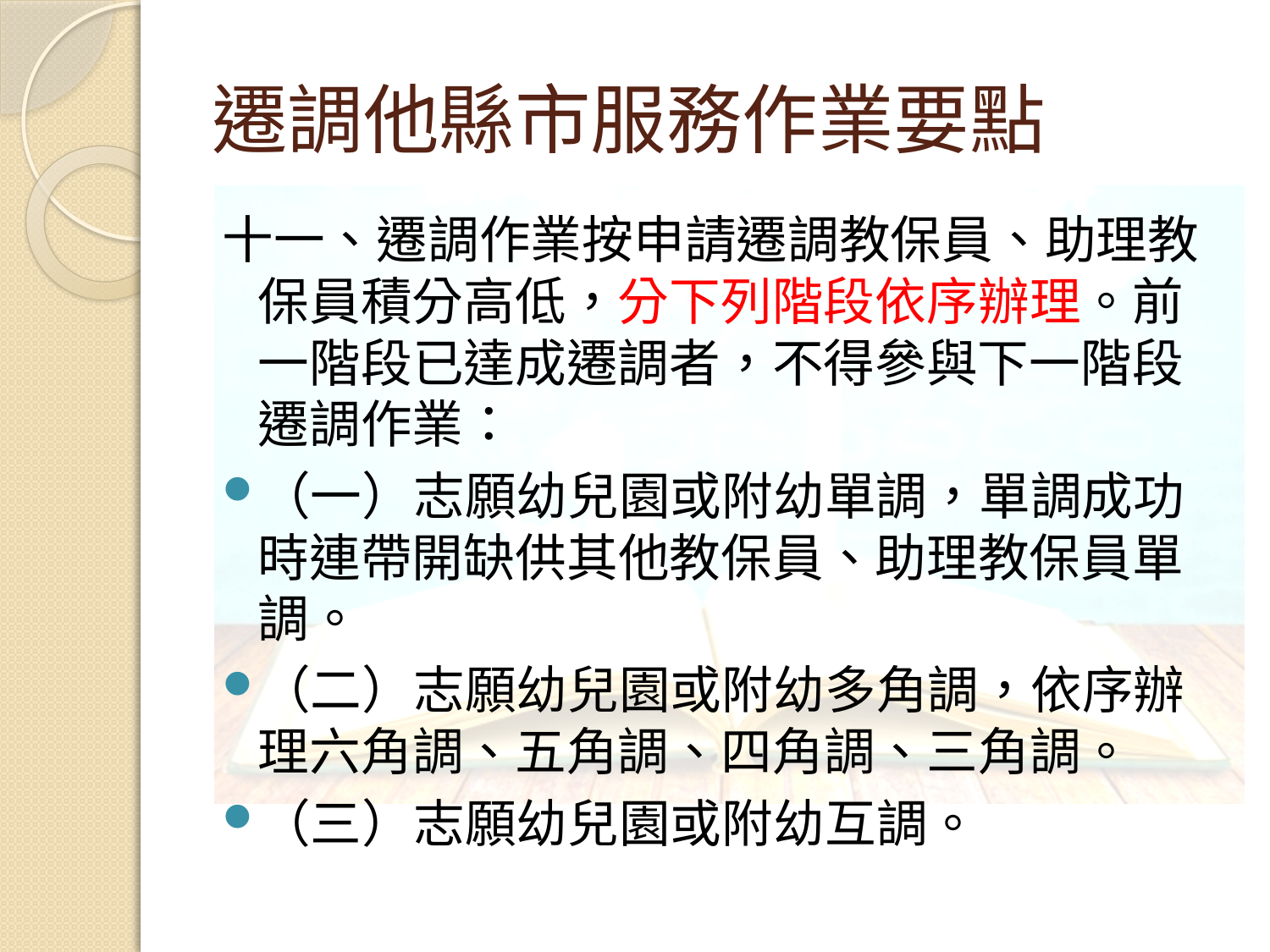

# 遷調他縣市服務作業要點
十一、遷調作業按申請遷調教保員、助理教保員積分高低，分下列階段依序辦理。前一階段已達成遷調者，不得參與下一階段遷調作業：
（一）志願幼兒園或附幼單調，單調成功時連帶開缺供其他教保員、助理教保員單調。
（二）志願幼兒園或附幼多角調，依序辦理六角調、五角調、四角調、三角調。
（三）志願幼兒園或附幼互調。